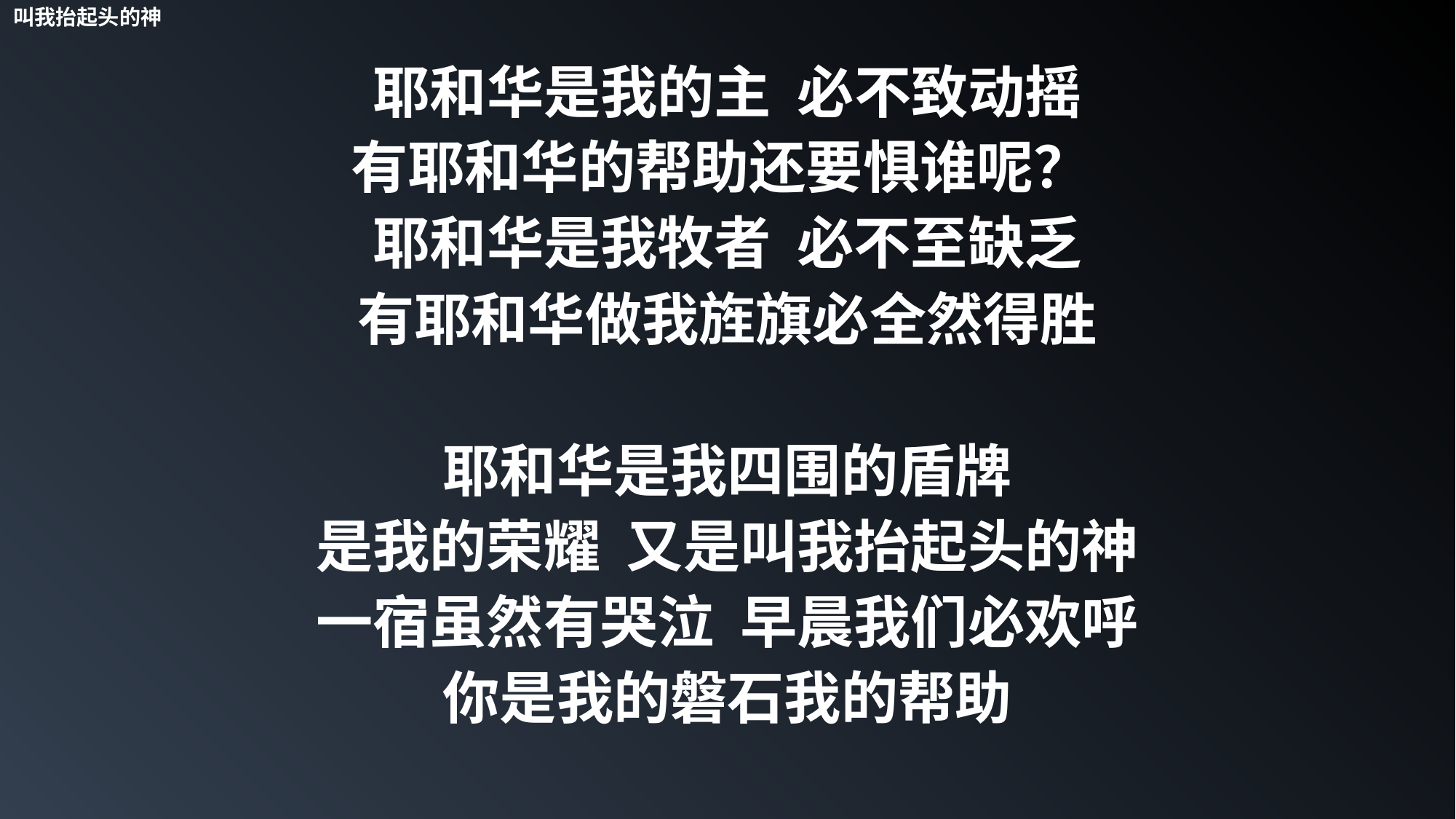

叫我抬起头的神
耶和华是我的主  必不致动摇
有耶和华的帮助还要惧谁呢？
耶和华是我牧者  必不至缺乏
有耶和华做我旌旗必全然得胜

耶和华是我四围的盾牌
是我的荣耀  又是叫我抬起头的神
一宿虽然有哭泣  早晨我们必欢呼
你是我的磐石我的帮助